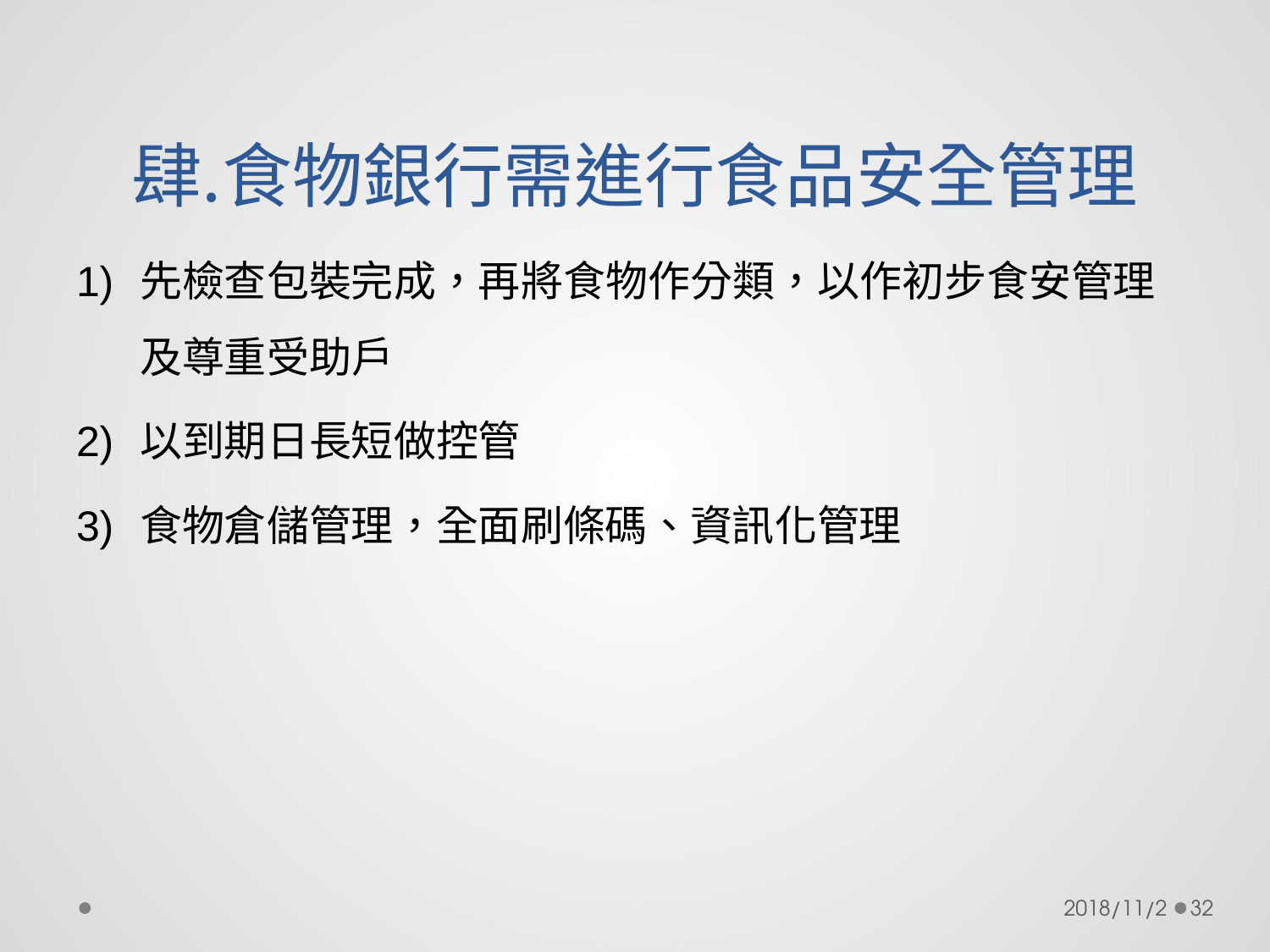

# 食物銀行需進行食品安全管理
先檢查包裝完成，再將食物作分類，以作初步食安管理及尊重受助戶
以到期日長短做控管
食物倉儲管理，全面刷條碼、資訊化管理
2018/11/2
32